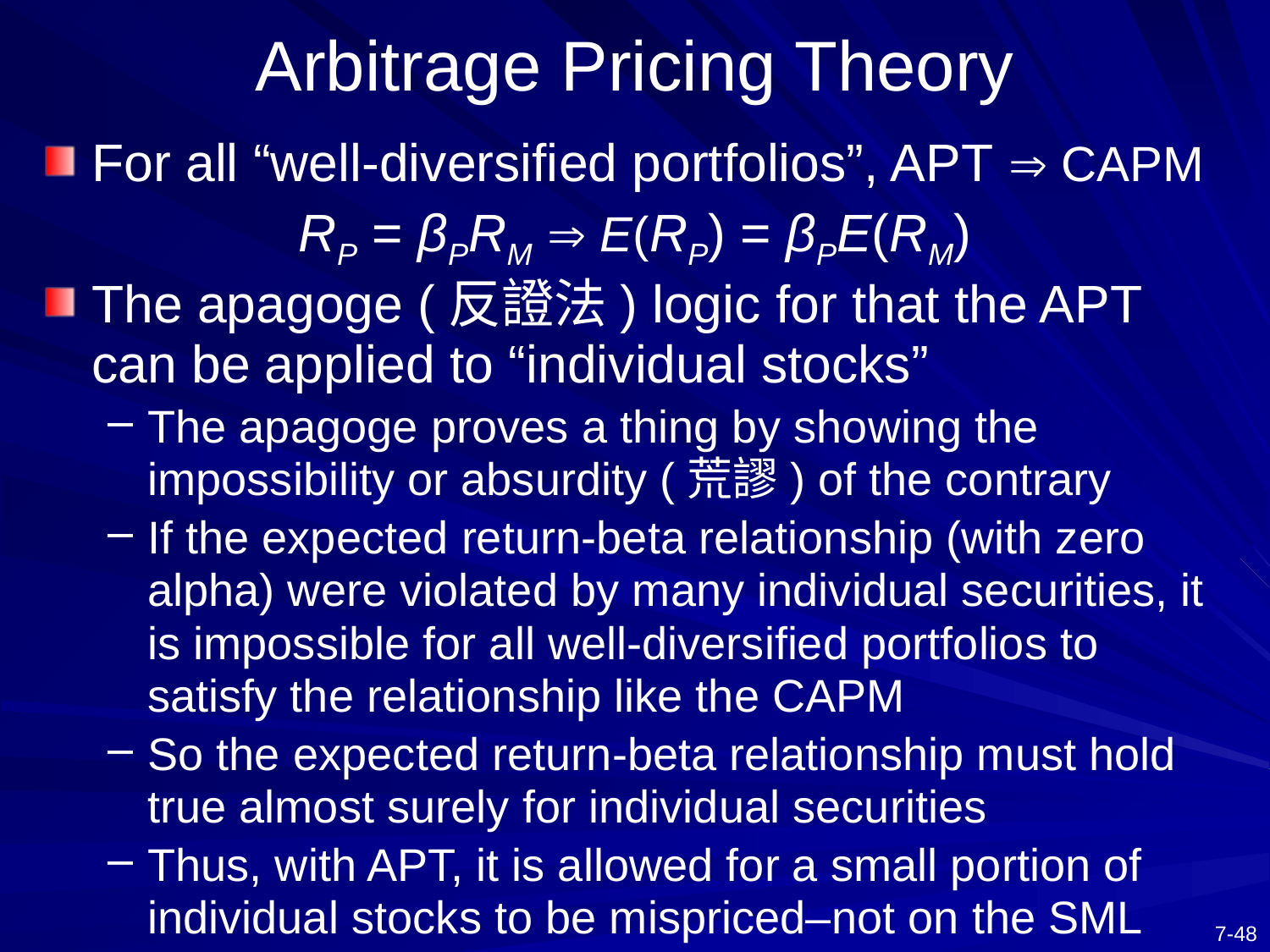

# Arbitrage Pricing Theory
For all “well-diversified portfolios”, APT ⇒ CAPM
RP = βPRM ⇒ E(RP) = βPE(RM)
The apagoge (反證法) logic for that the APT can be applied to “individual stocks”
The apagoge proves a thing by showing the impossibility or absurdity (荒謬) of the contrary
If the expected return-beta relationship (with zero alpha) were violated by many individual securities, it is impossible for all well-diversified portfolios to satisfy the relationship like the CAPM
So the expected return-beta relationship must hold true almost surely for individual securities
Thus, with APT, it is allowed for a small portion of individual stocks to be mispriced–not on the SML